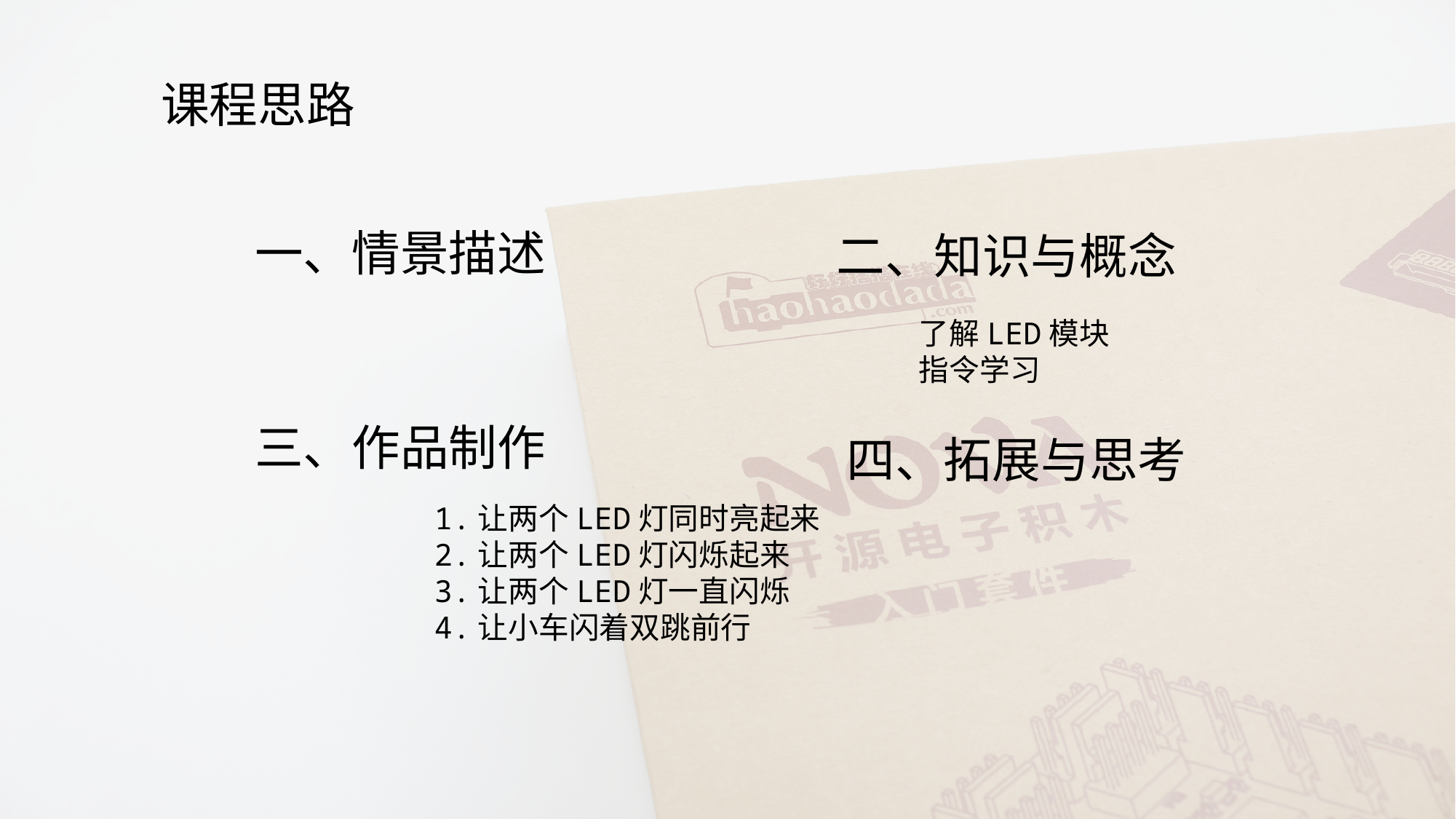

课程思路
一、情景描述
二、知识与概念
了解LED模块
指令学习
三、作品制作
四、拓展与思考
1.让两个LED灯同时亮起来
2.让两个LED灯闪烁起来
3.让两个LED灯一直闪烁
4.让小车闪着双跳前行